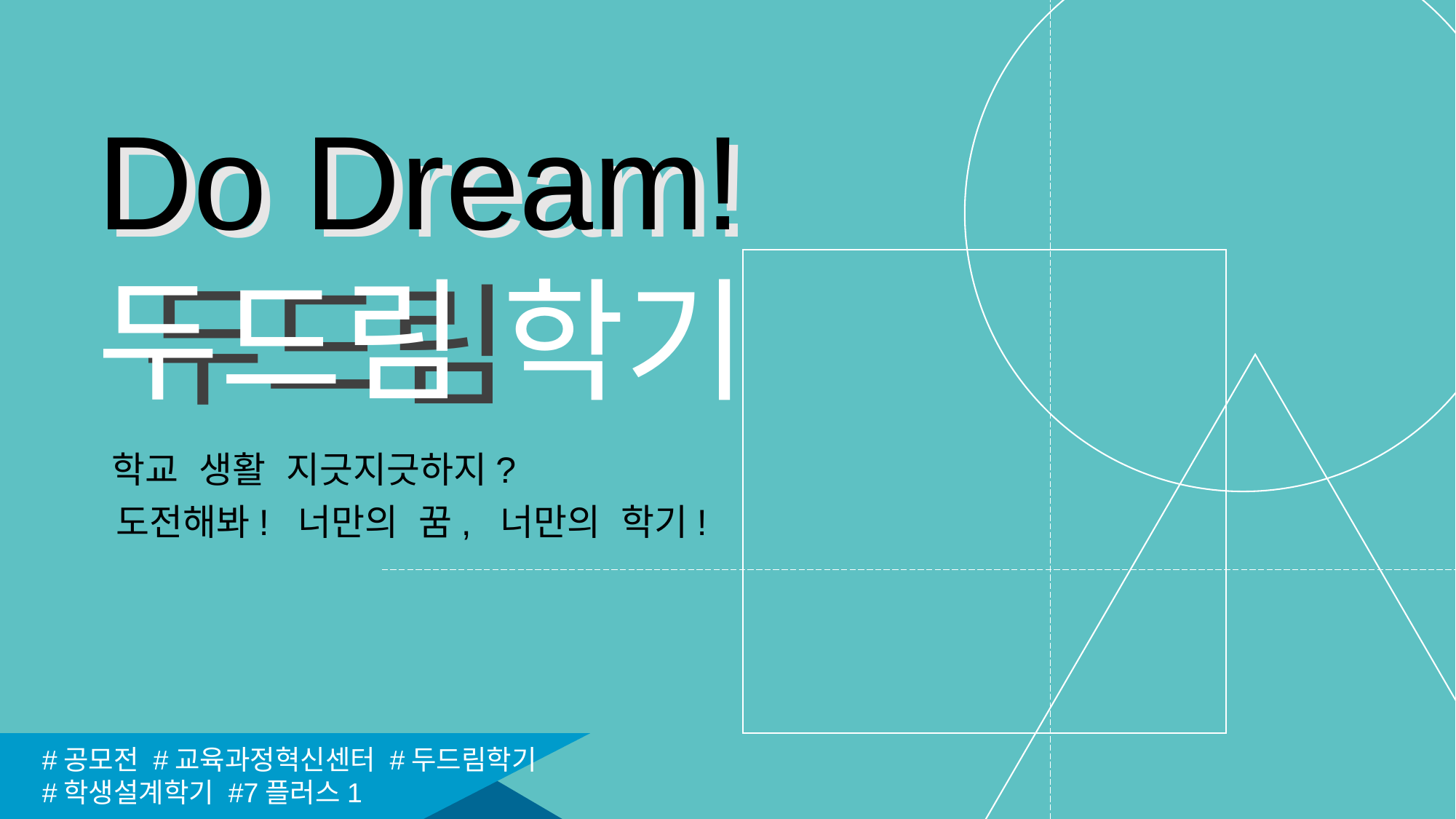

Do Dream!
두드림 학기
Do Dream!

두드림

 학교  생활  지긋지긋하지?
 도전해봐!  너만의  꿈,  너만의  학기!

#공모전 #교육과정혁신센터 #두드림학기
#학생설계학기 #7플러스1